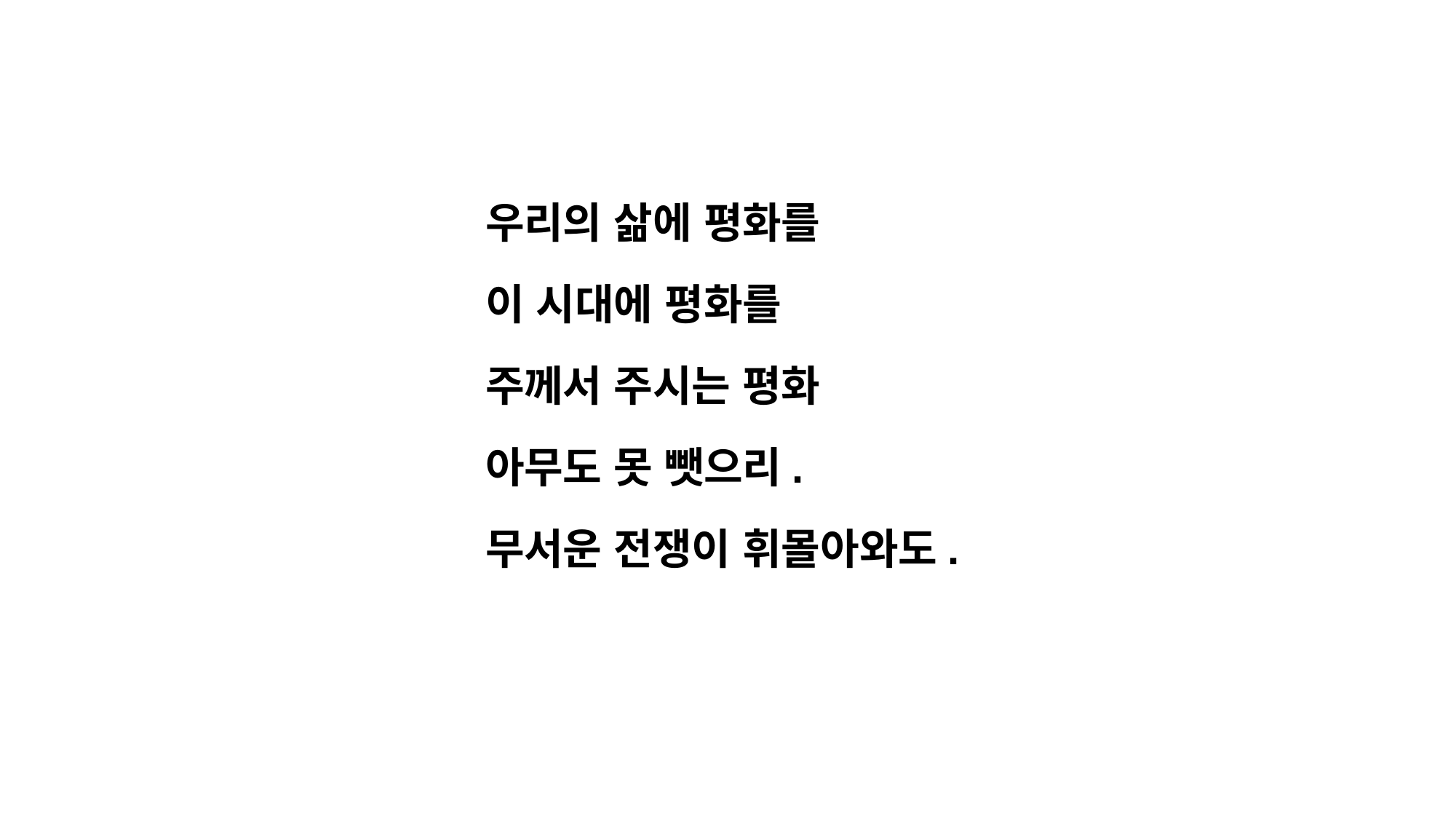

우리의 삶에 평화를
이 시대에 평화를
주께서 주시는 평화
아무도 못 뺏으리.
무서운 전쟁이 휘몰아와도.